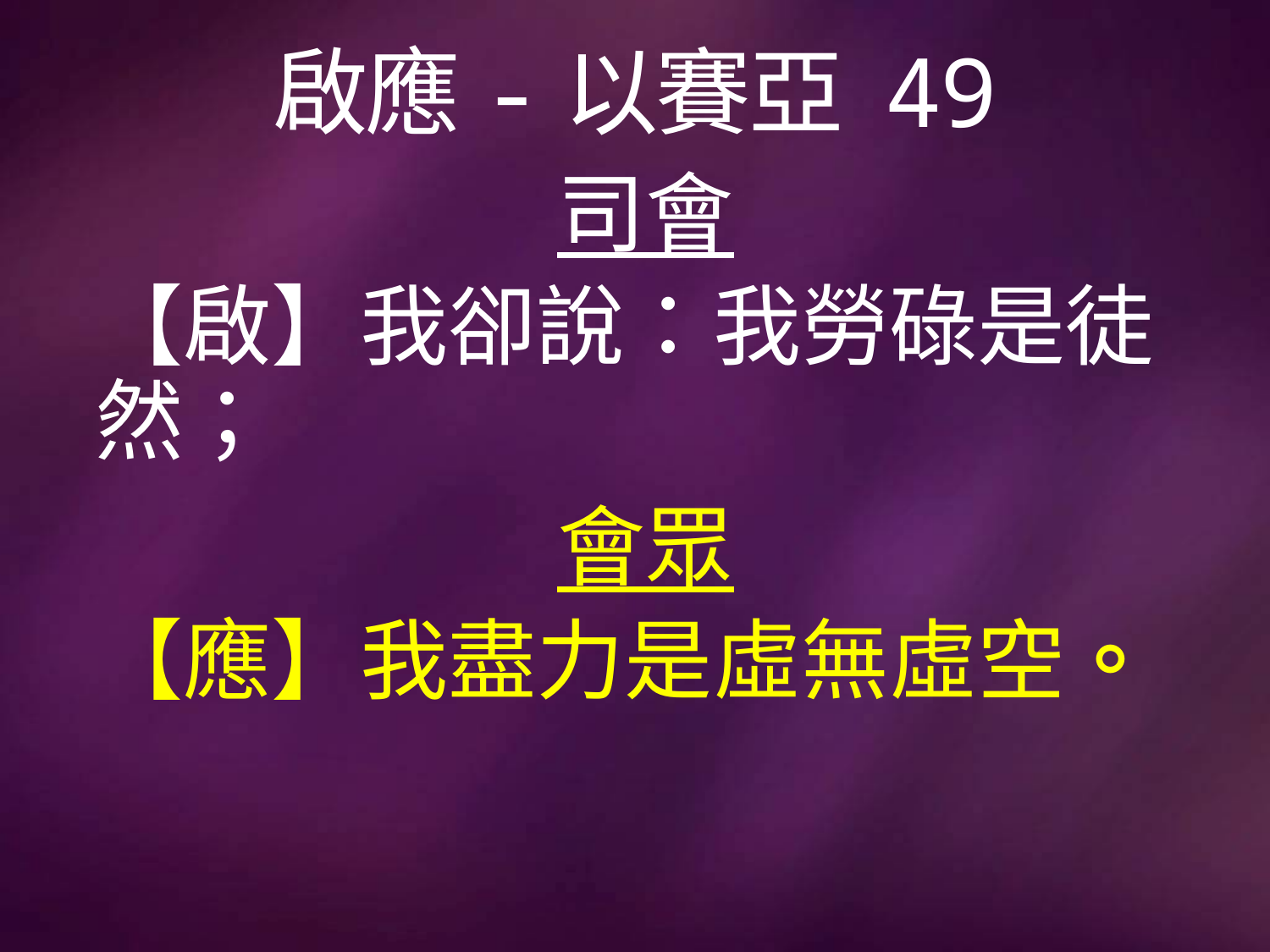

# 啟應-以賽亞 49
司會
【啟】我卻說：我勞碌是徒然；

會眾
【應】我盡力是虛無虛空。